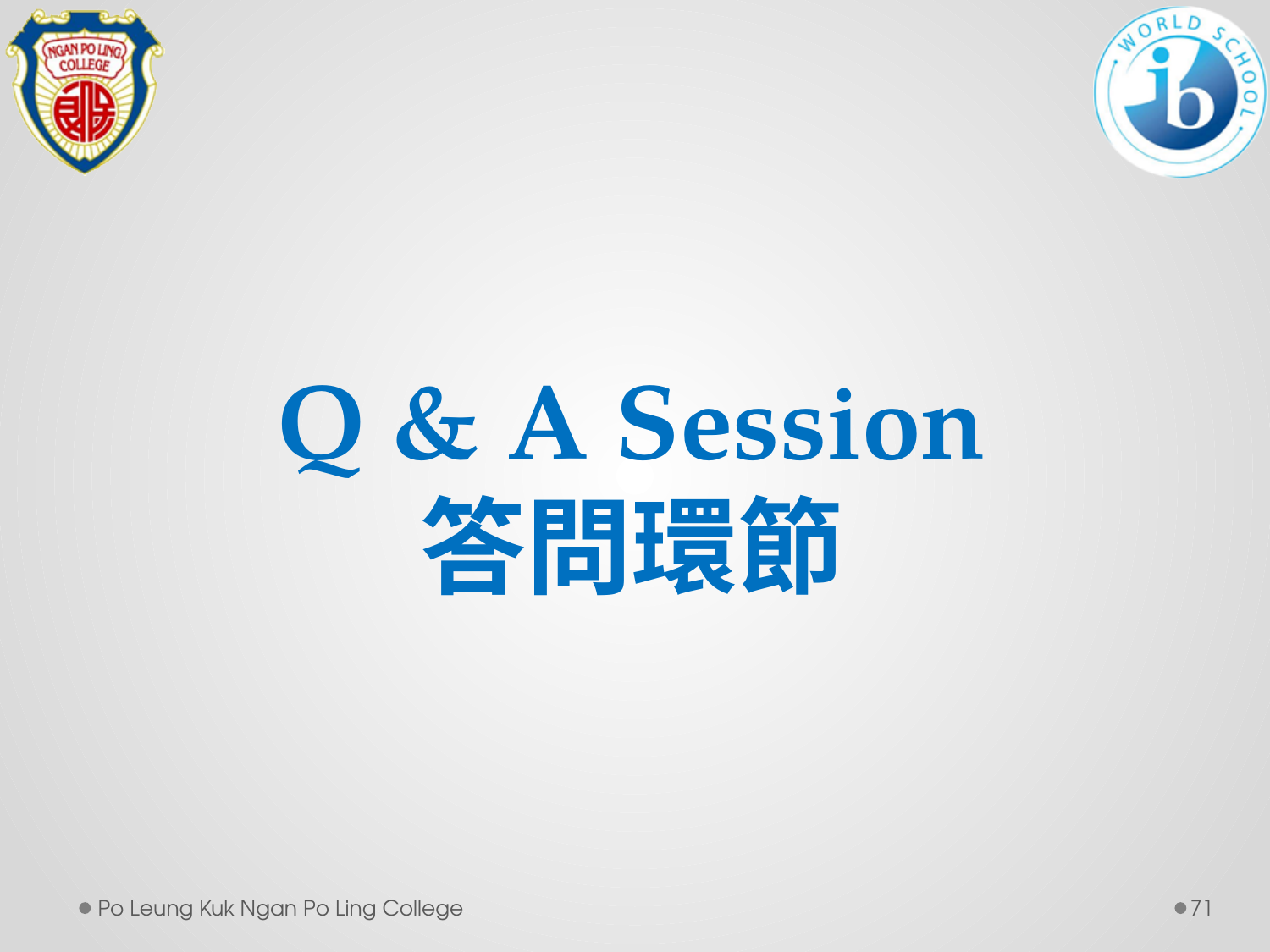

# Q & A Session 答問環節
Po Leung Kuk Ngan Po Ling College
71